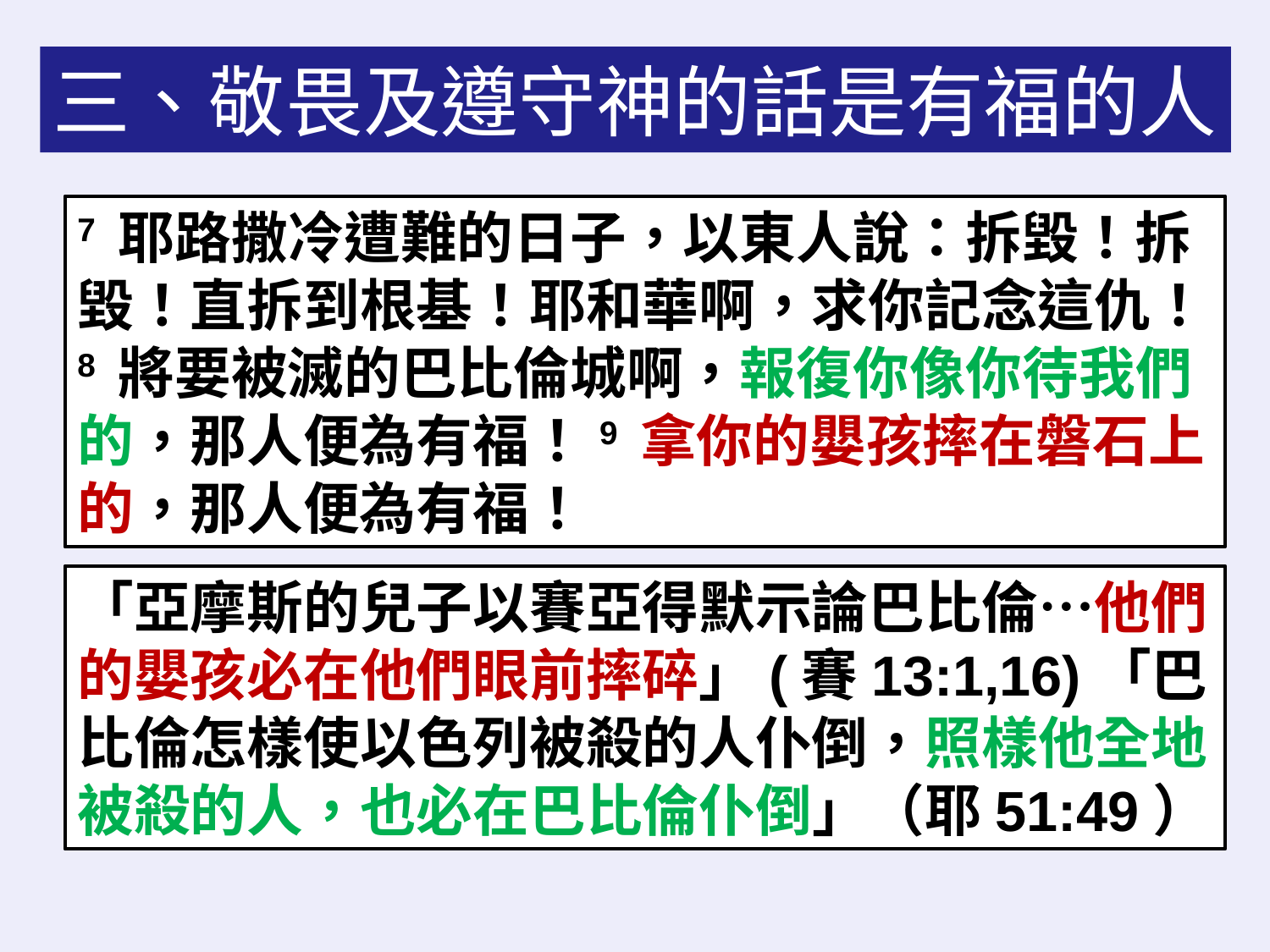

三、敬畏及遵守神的話是有福的人
7 耶路撒冷遭難的日子，以東人說：拆毀！拆毀！直拆到根基！耶和華啊，求你記念這仇！8 將要被滅的巴比倫城啊，報復你像你待我們的，那人便為有福！9 拿你的嬰孩摔在磐石上的，那人便為有福！
「亞摩斯的兒子以賽亞得默示論巴比倫…他們的嬰孩必在他們眼前摔碎」(賽13:1,16)「巴比倫怎樣使以色列被殺的人仆倒，照樣他全地被殺的人，也必在巴比倫仆倒」（耶51:49）